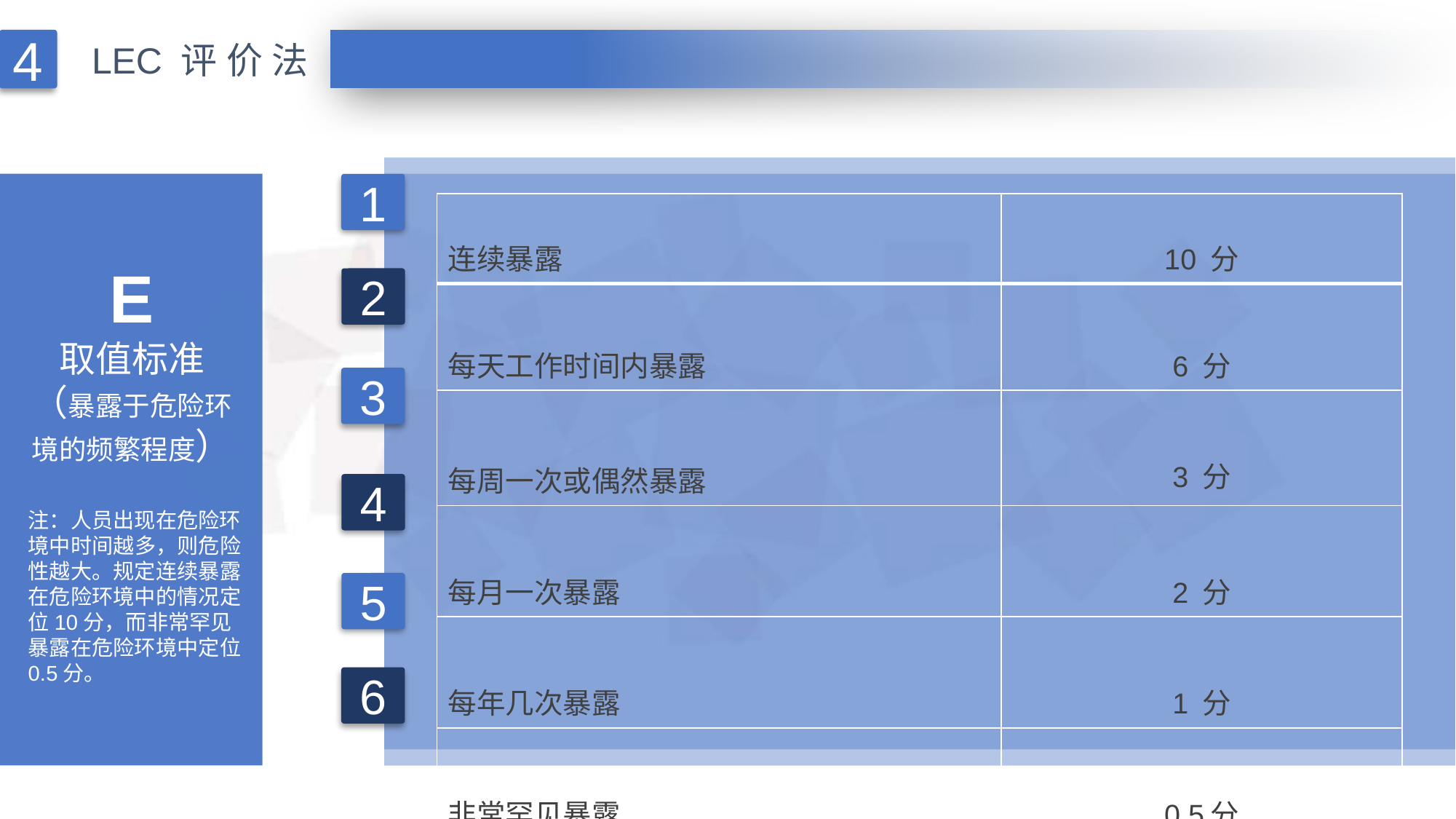

4

LEC 评价法

1

| 连续暴露 | 10 分 |
| --- | --- |
| 每天工作时间内暴露 | 6 分 |
| 每周一次或偶然暴露 | 3 分 |
| 每月一次暴露 | 2 分 |
| 每年几次暴露 | 1 分 |
| 非常罕见暴露 | 0.5分 |
E
取值标准
（暴露于危险环境的频繁程度）
2
3
4
注：人员出现在危险环境中时间越多，则危险性越大。规定连续暴露在危险环境中的情况定位10分，而非常罕见暴露在危险环境中定位0.5分。
5
6